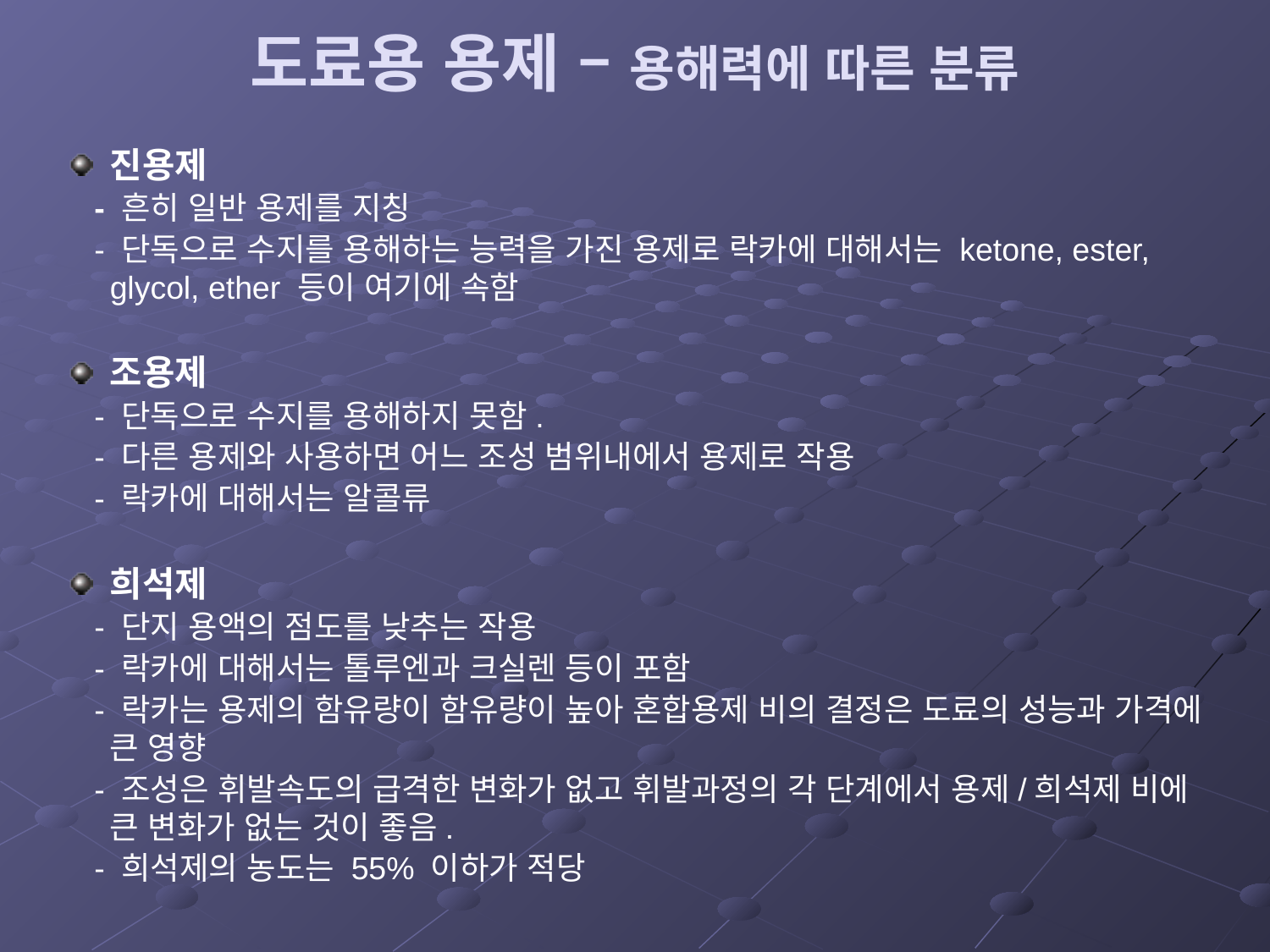

# 도료용 용제 – 용해력에 따른 분류
진용제
   - 흔히 일반 용제를 지칭
   - 단독으로 수지를 용해하는 능력을 가진 용제로 락카에 대해서는 ketone, ester, glycol, ether 등이 여기에 속함

조용제
   - 단독으로 수지를 용해하지 못함.
   - 다른 용제와 사용하면 어느 조성 범위내에서 용제로 작용
   - 락카에 대해서는 알콜류

희석제
   - 단지 용액의 점도를 낮추는 작용
   - 락카에 대해서는 톨루엔과 크실렌 등이 포함
   - 락카는 용제의 함유량이 함유량이 높아 혼합용제 비의 결정은 도료의 성능과 가격에 큰 영향
   - 조성은 휘발속도의 급격한 변화가 없고 휘발과정의 각 단계에서 용제/희석제 비에 큰 변화가 없는 것이 좋음.
   - 희석제의 농도는 55% 이하가 적당